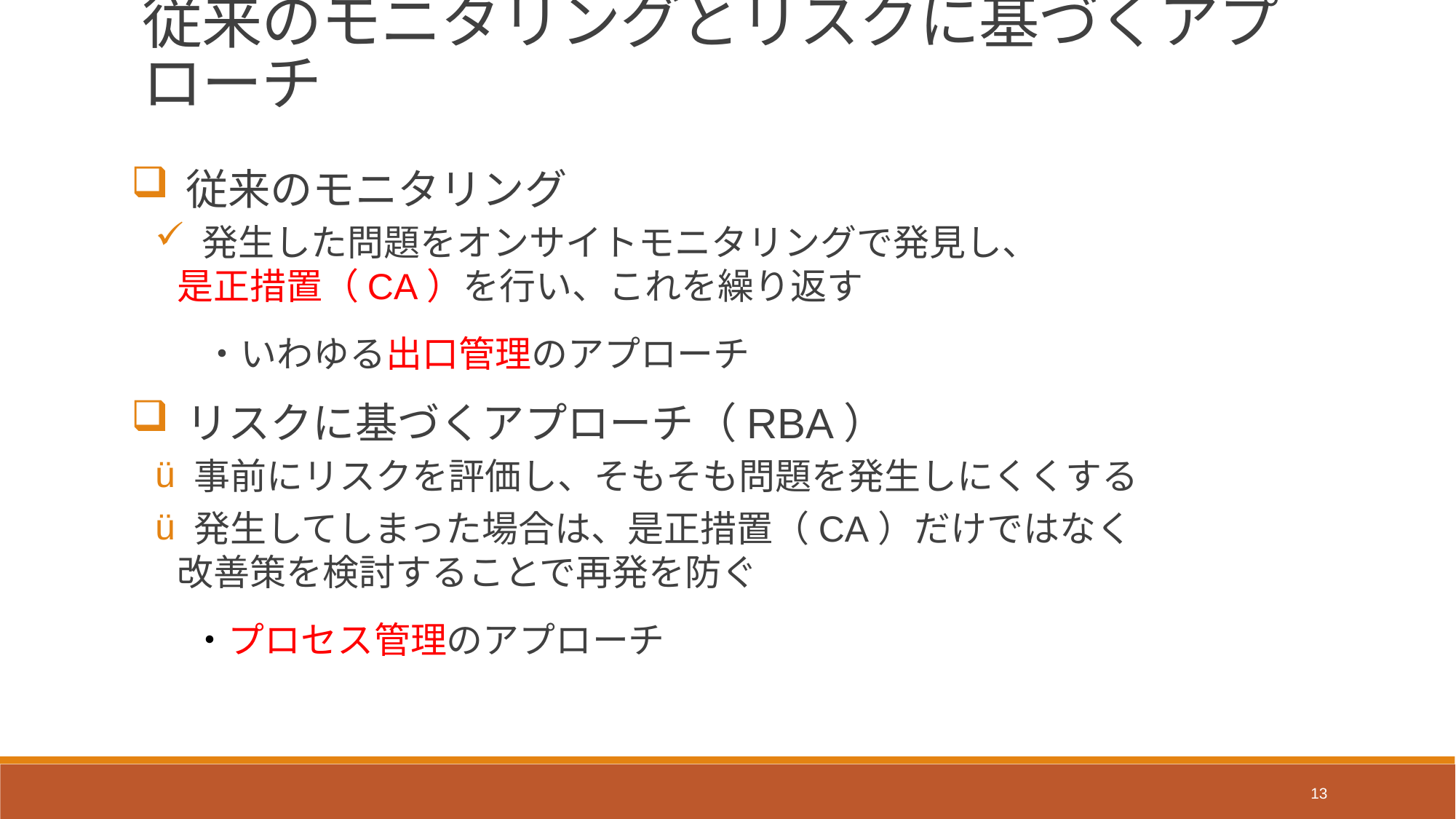

従来のモニタリングとリスクに基づくアプローチ
従来のモニタリング
 発生した問題をオンサイトモニタリングで発見し、
是正措置（CA）を行い、これを繰り返す
　　・いわゆる出口管理のアプローチ
リスクに基づくアプローチ（RBA）
 事前にリスクを評価し、そもそも問題を発生しにくくする
 発生してしまった場合は、是正措置（CA）だけではなく
改善策を検討することで再発を防ぐ
　   ・プロセス管理のアプローチ
13